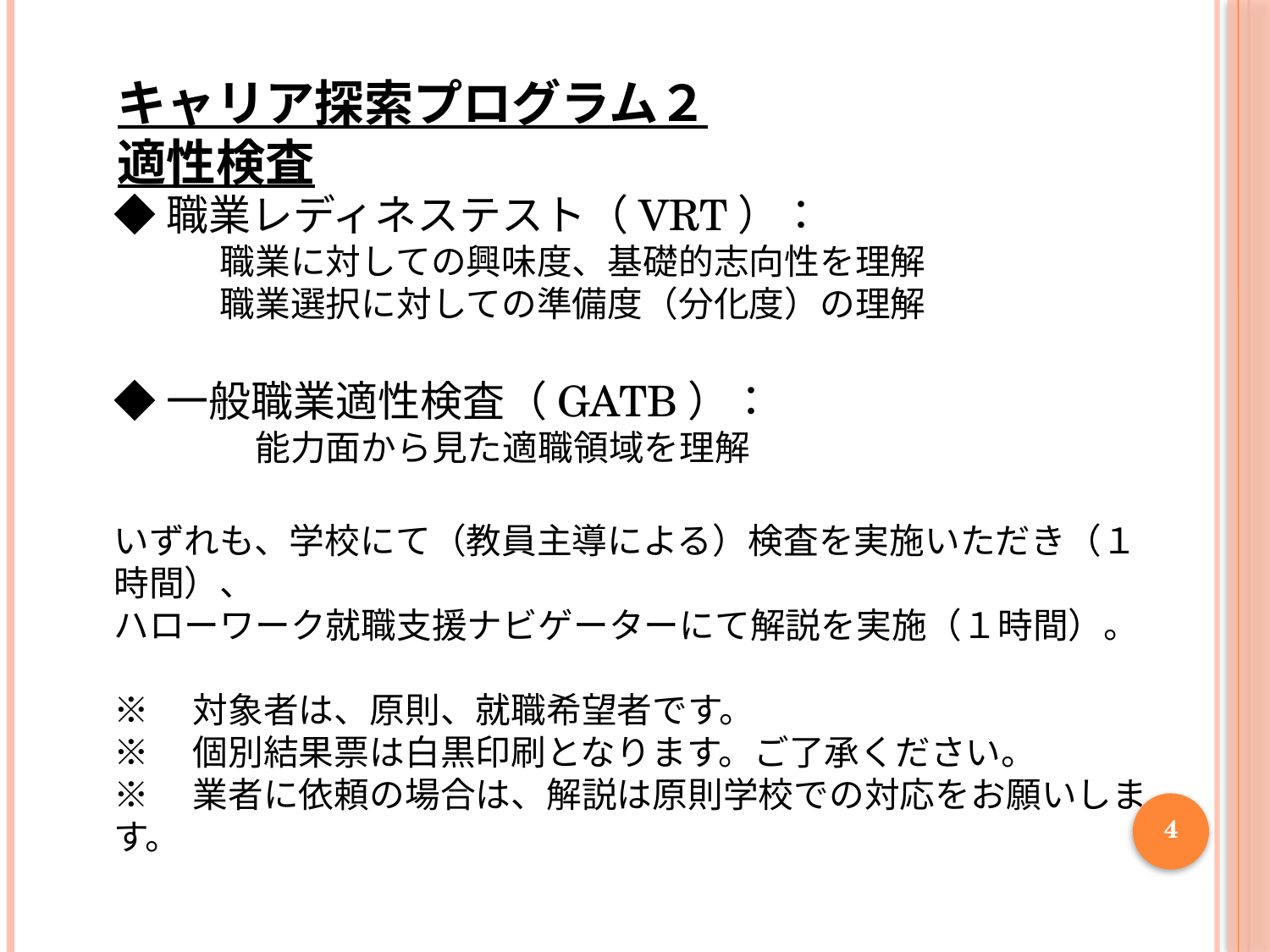

キャリア探索プログラム２
適性検査

◆職業レディネステスト（VRT）：
　　　職業に対しての興味度、基礎的志向性を理解
　　　職業選択に対しての準備度（分化度）の理解

◆一般職業適性検査（GATB）：
　　　　能力面から見た適職領域を理解

いずれも、学校にて（教員主導による）検査を実施いただき（１時間）、
ハローワーク就職支援ナビゲーターにて解説を実施（１時間）。

※　対象者は、原則、就職希望者です。
※　個別結果票は白黒印刷となります。ご了承ください。
※　業者に依頼の場合は、解説は原則学校での対応をお願いします。

4